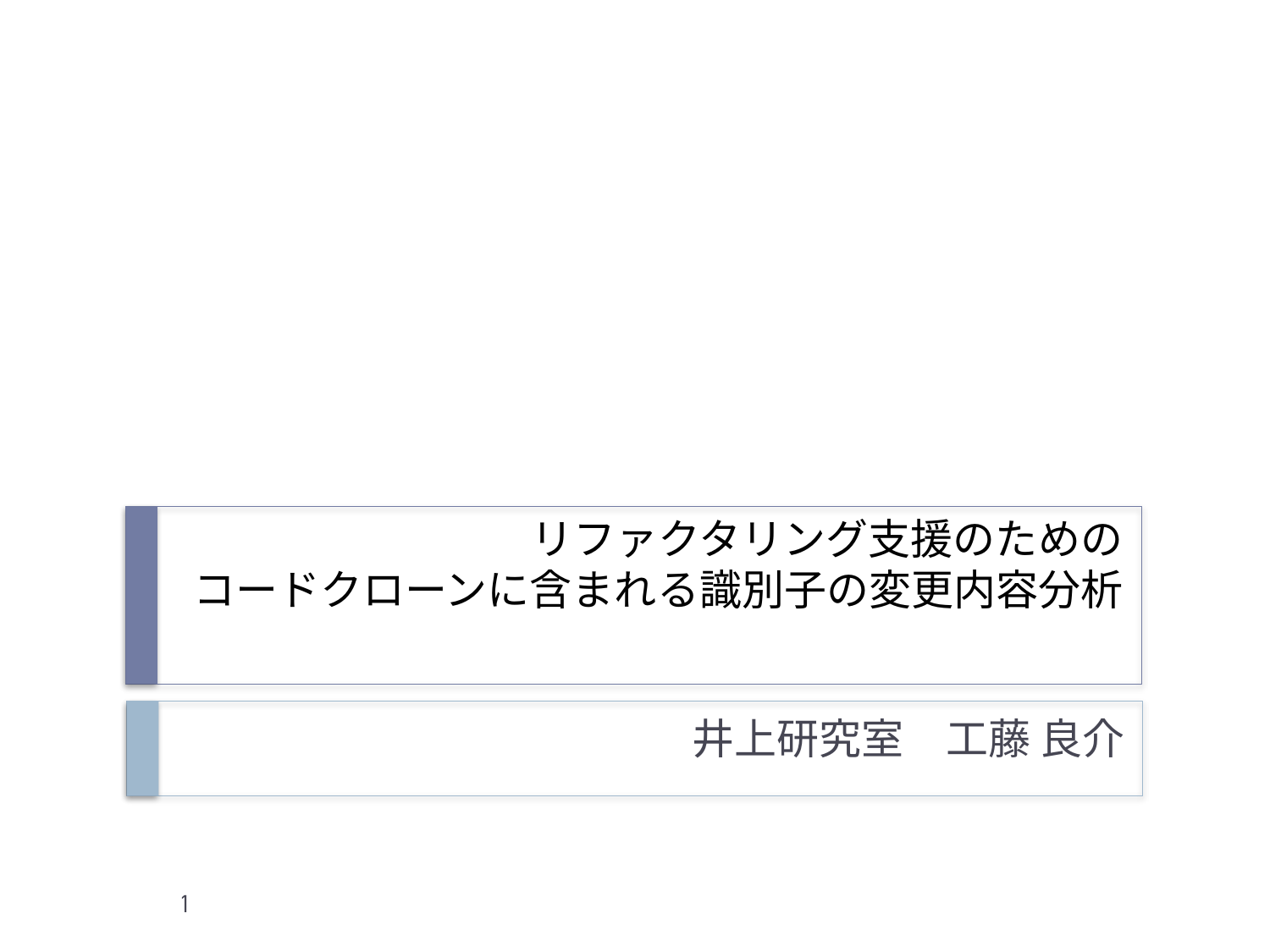

# リファクタリング支援のための コードクローンに含まれる識別子の変更内容分析
井上研究室　工藤 良介
1